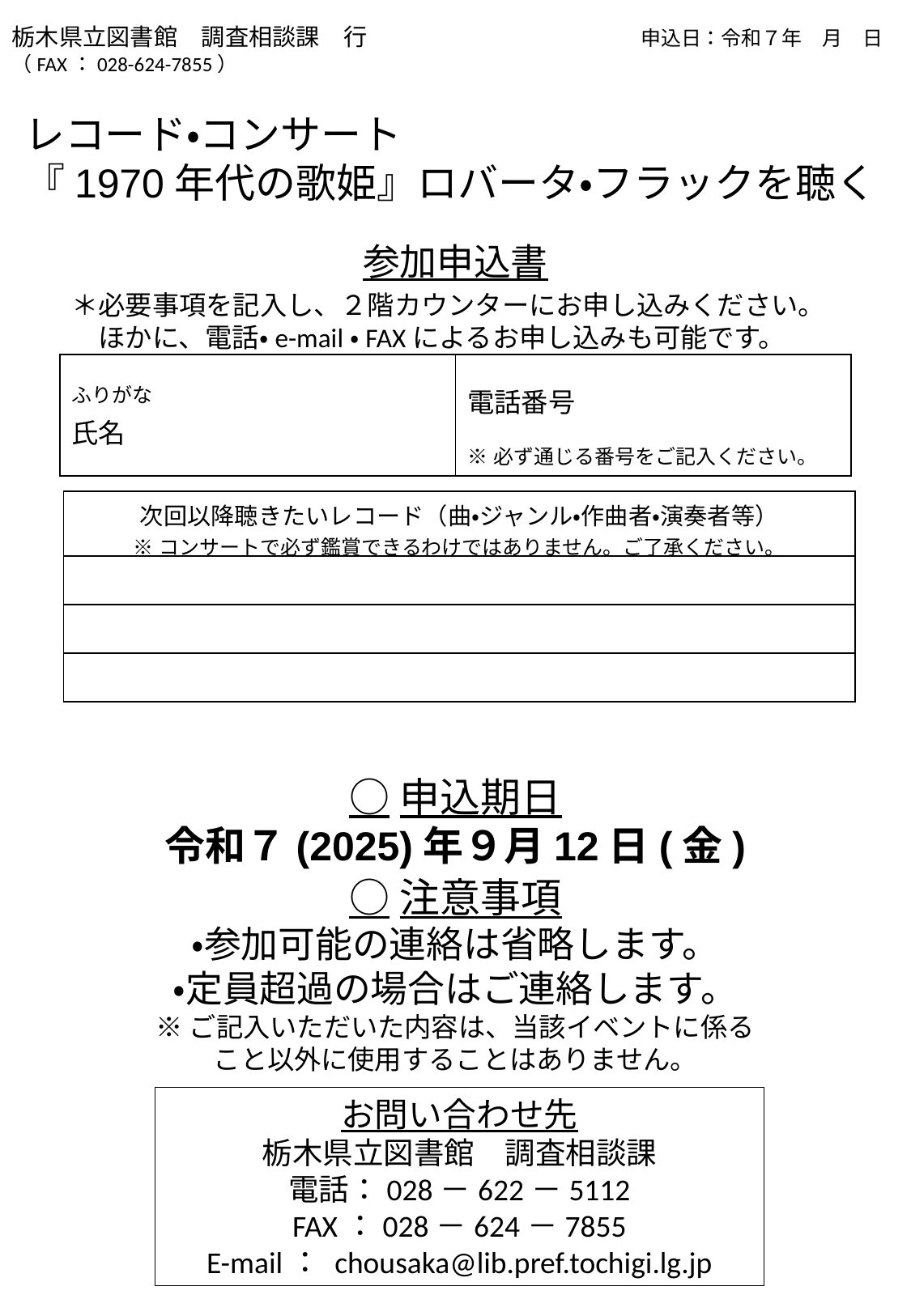

栃木県立図書館　調査相談課　行　　　　　　　　　申込日：令和７年　月　日
（FAX：028-624-7855）
レコード・コンサート
『1970年代の歌姫』ロバータ・フラックを聴く

参加申込書
＊必要事項を記入し、２階カウンターにお申し込みください。
　ほかに、電話・e-mail・FAXによるお申し込みも可能です。
| ふりがな 氏名 | 電話番号 ※必ず通じる番号をご記入ください。 |
| --- | --- |
| 次回以降聴きたいレコード（曲・ジャンル・作曲者・演奏者等） ※コンサートで必ず鑑賞できるわけではありません。ご了承ください。 |
| --- |
|  |
|  |
|  |
○申込期日
令和７(2025)年９月12日(金)
○注意事項
・参加可能の連絡は省略します。
・定員超過の場合はご連絡します。
※ご記入いただいた内容は、当該イベントに係る
こと以外に使用することはありません。
お問い合わせ先
栃木県立図書館　調査相談課
電話：028－622－5112
FAX：028－624－7855
E-mail： chousaka@lib.pref.tochigi.lg.jp